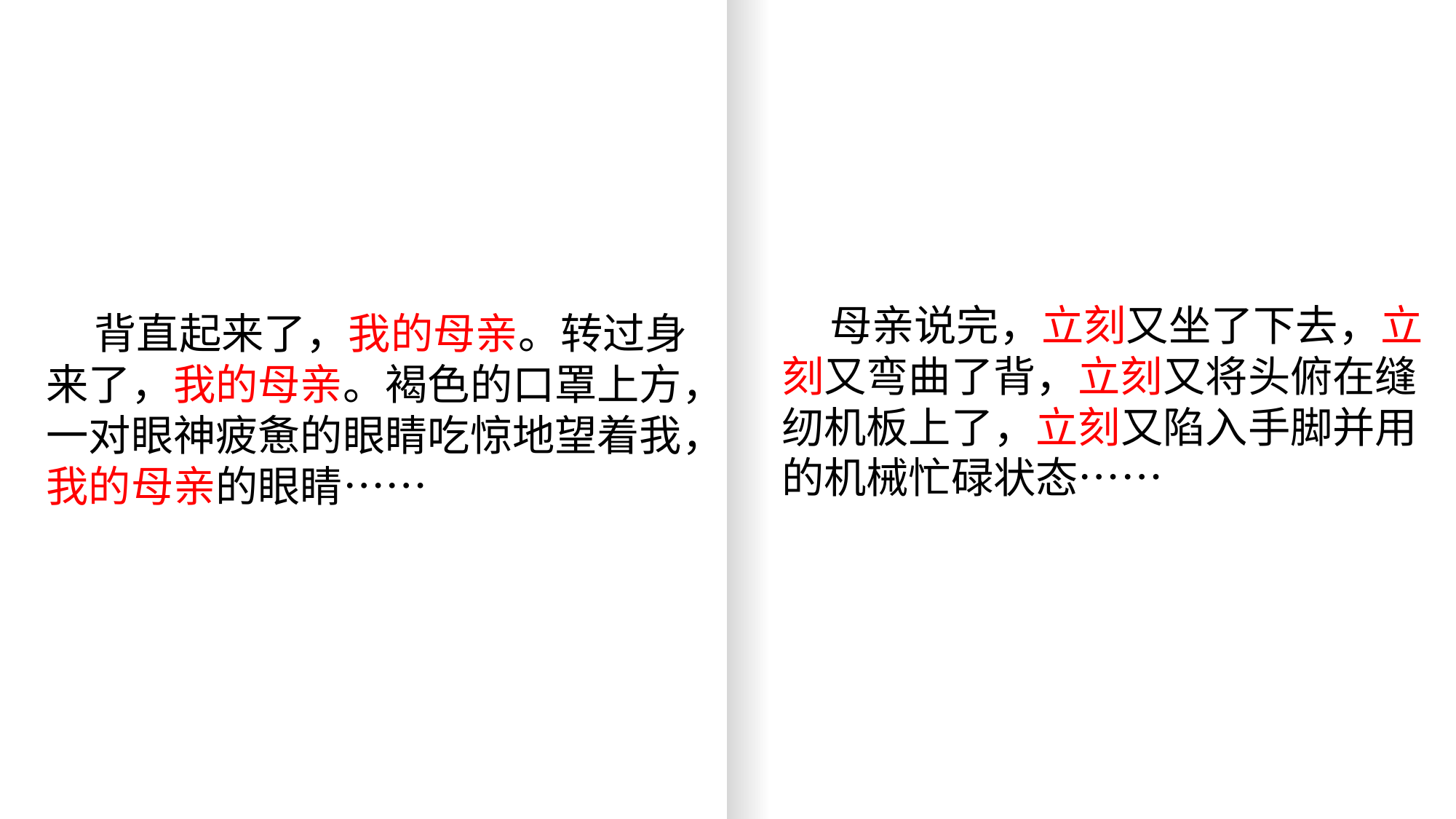

母亲说完，立刻又坐了下去，立刻又弯曲了背，立刻又将头俯在缝纫机板上了，立刻又陷入手脚并用的机械忙碌状态……
    背直起来了，我的母亲。转过身来了，我的母亲。褐色的口罩上方，一对眼神疲惫的眼睛吃惊地望着我，我的母亲的眼睛……